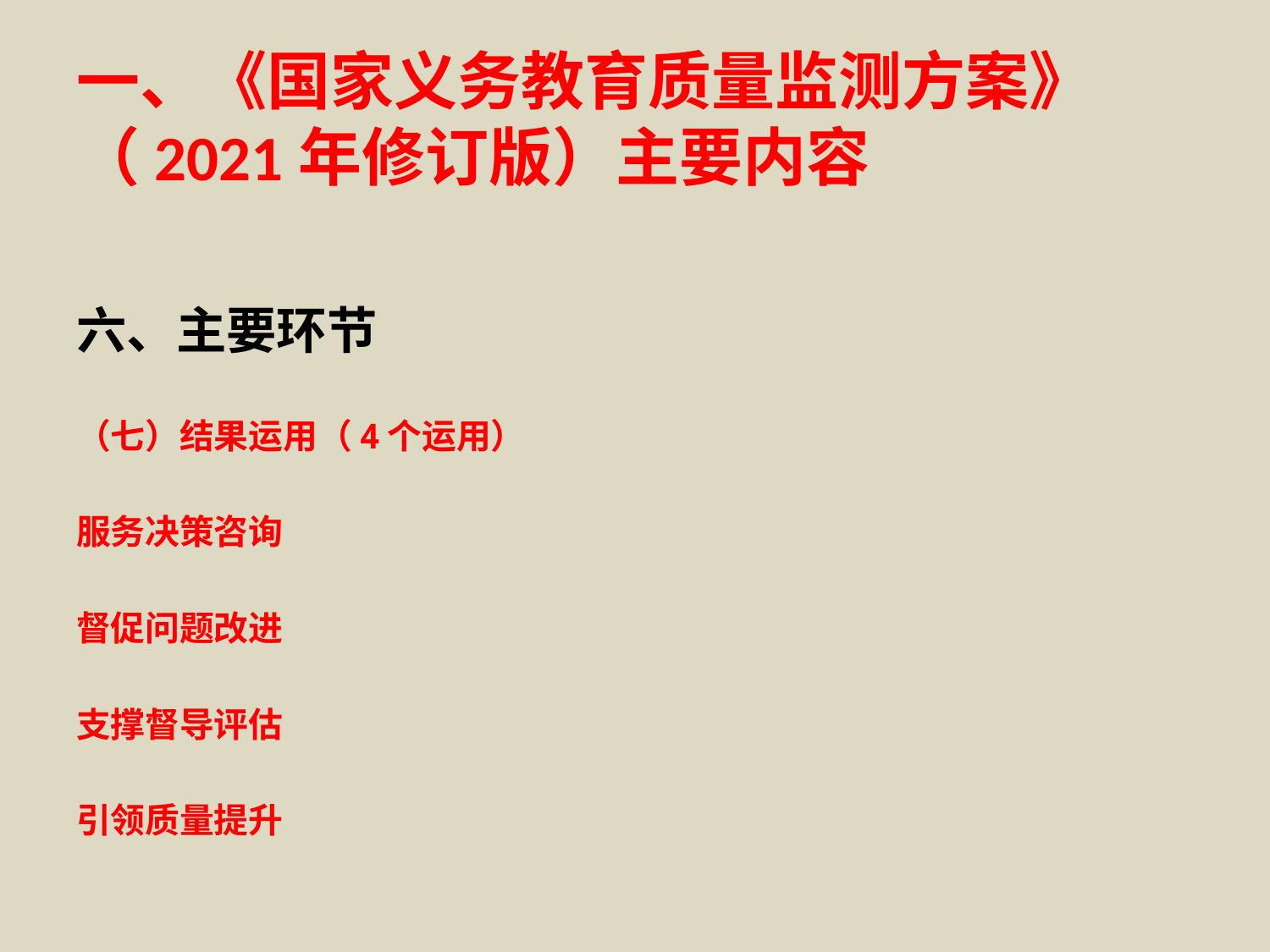

# 一、《国家义务教育质量监测方案》（2021年修订版）主要内容

六、主要环节

（七）结果运用（4个运用）

服务决策咨询

督促问题改进

支撑督导评估

引领质量提升